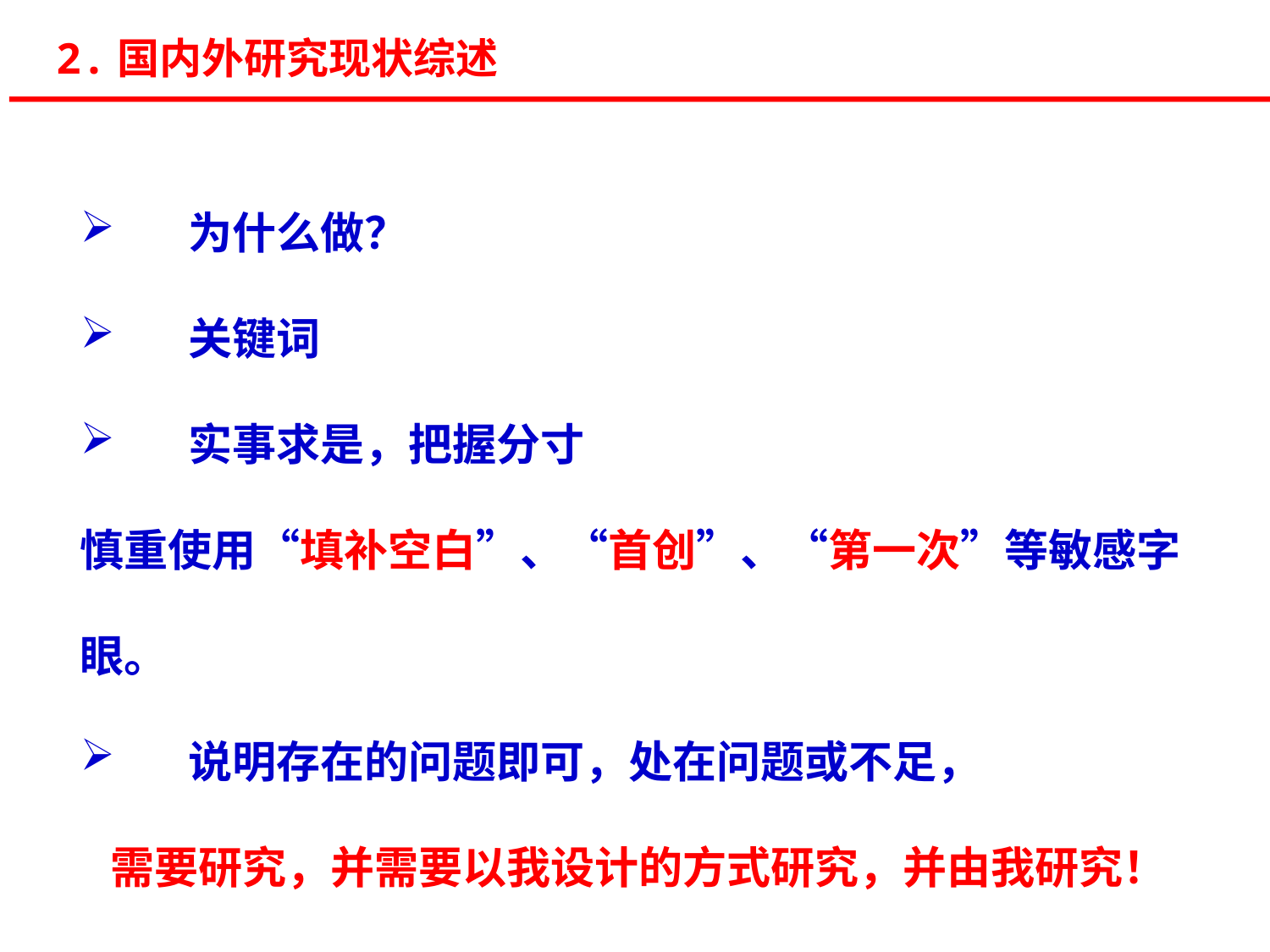

2.国内外研究现状综述

     为什么做？
     关键词
     实事求是，把握分寸
慎重使用“填补空白”、“首创”、“第一次”等敏感字眼。
     说明存在的问题即可，处在问题或不足，
  需要研究，并需要以我设计的方式研究，并由我研究！